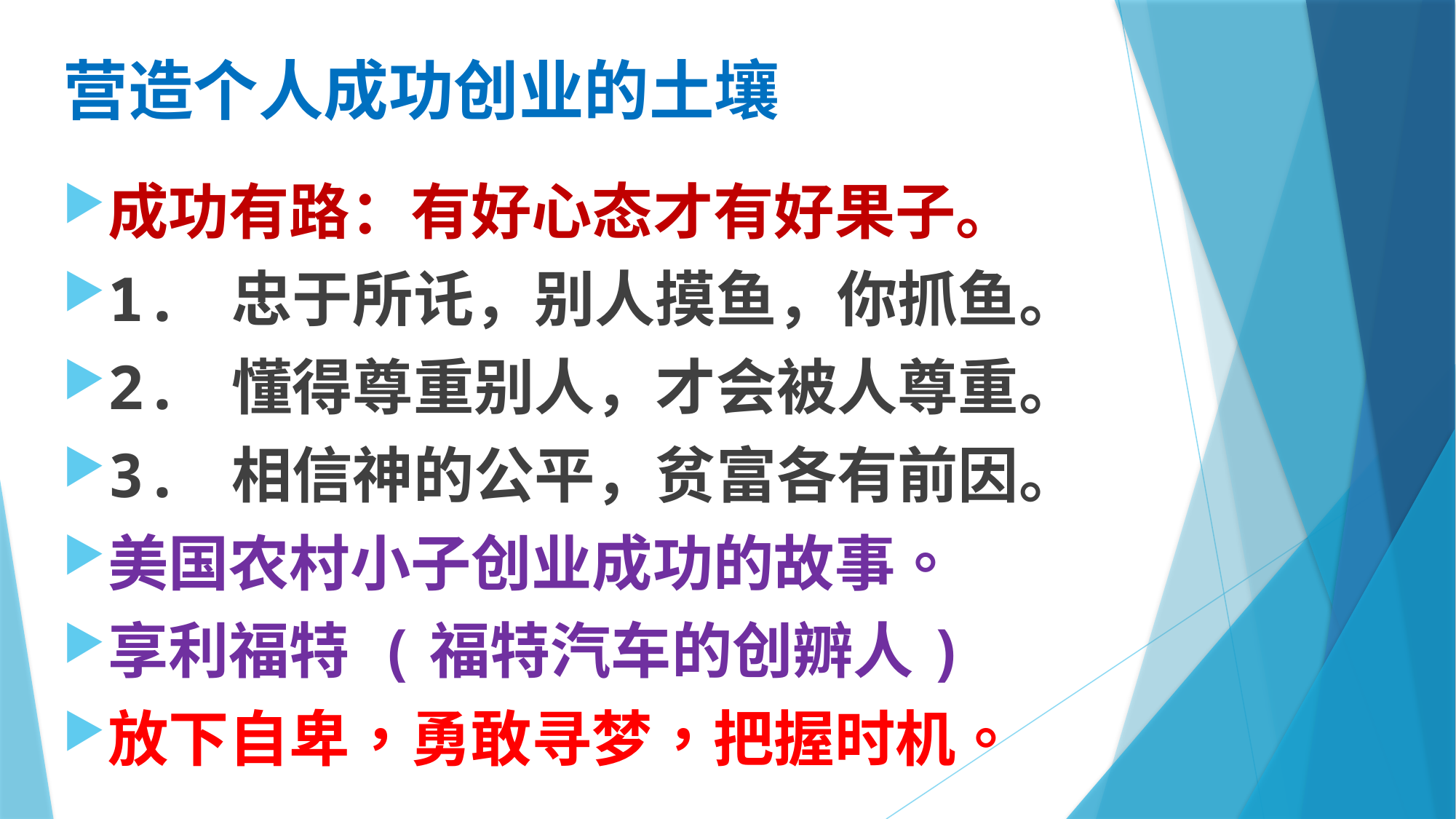

# 营造个人成功创业的土壤
成功有路：有好心态才有好果子。
1. 忠于所讬，别人摸鱼，你抓鱼。
2. 懂得尊重别人，才会被人尊重。
3. 相信神的公平，贫富各有前因。
美国农村小子创业成功的故事。
享利福特 (福特汽车的创辧人)
放下自卑，勇敢寻梦，把握时机。